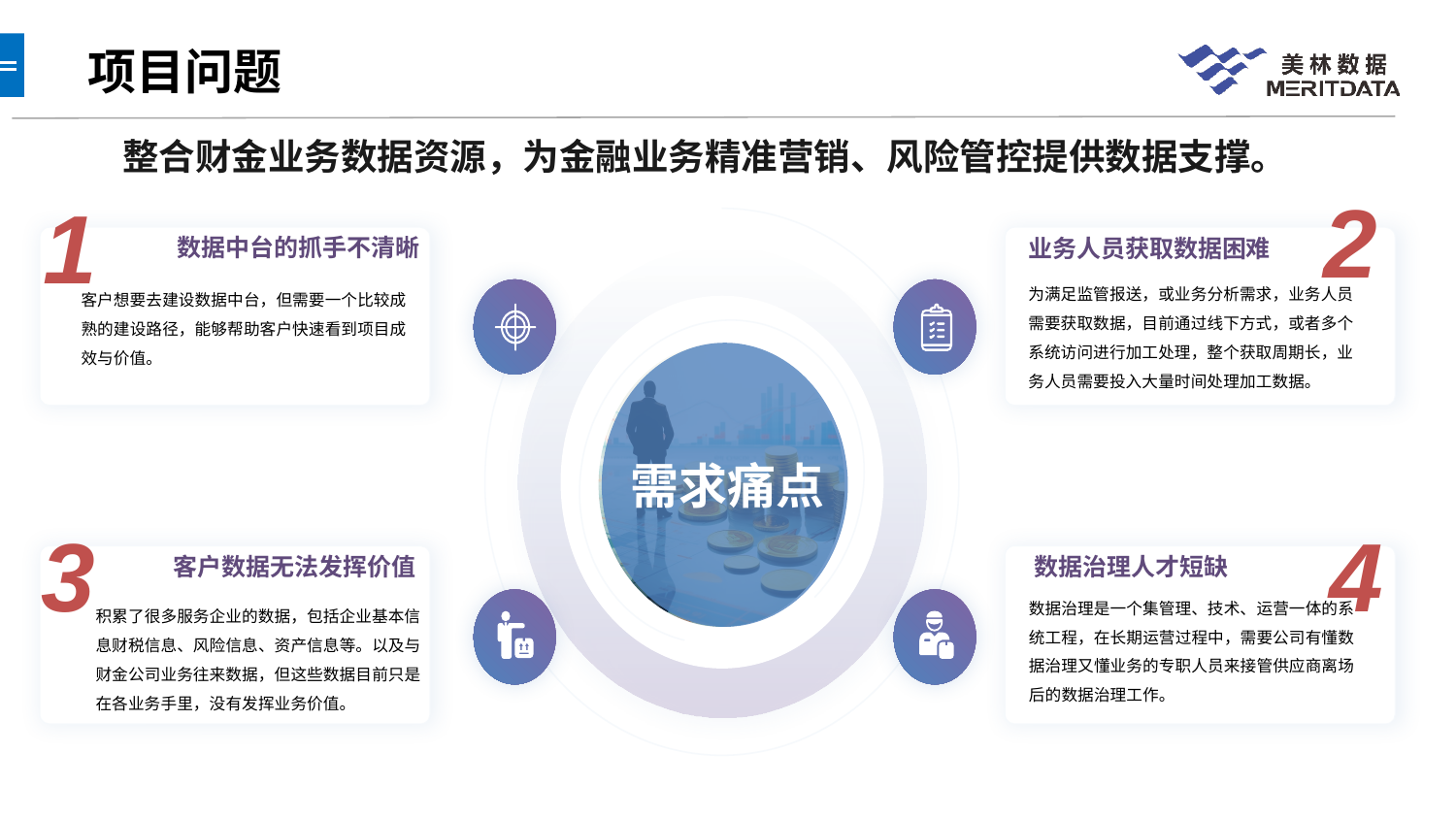

# 项目问题
整合财金业务数据资源，为金融业务精准营销、风险管控提供数据支撑。
2
1

客户想要去建设数据中台，但需要一个比较成熟的建设路径，能够帮助客户快速看到项目成效与价值。

需求痛点
数据中台的抓手不清晰

为满足监管报送，或业务分析需求，业务人员需要获取数据，目前通过线下方式，或者多个系统访问进行加工处理，整个获取周期长，业务人员需要投入大量时间处理加工数据。

4
数据治理人才短缺

数据治理是一个集管理、技术、运营一体的系统工程，在长期运营过程中，需要公司有懂数据治理又懂业务的专职人员来接管供应商离场后的数据治理工作。

客户数据无法发挥价值

积累了很多服务企业的数据，包括企业基本信息财税信息、风险信息、资产信息等。以及与财金公司业务往来数据，但这些数据目前只是在各业务手里，没有发挥业务价值。

业务人员获取数据困难
3